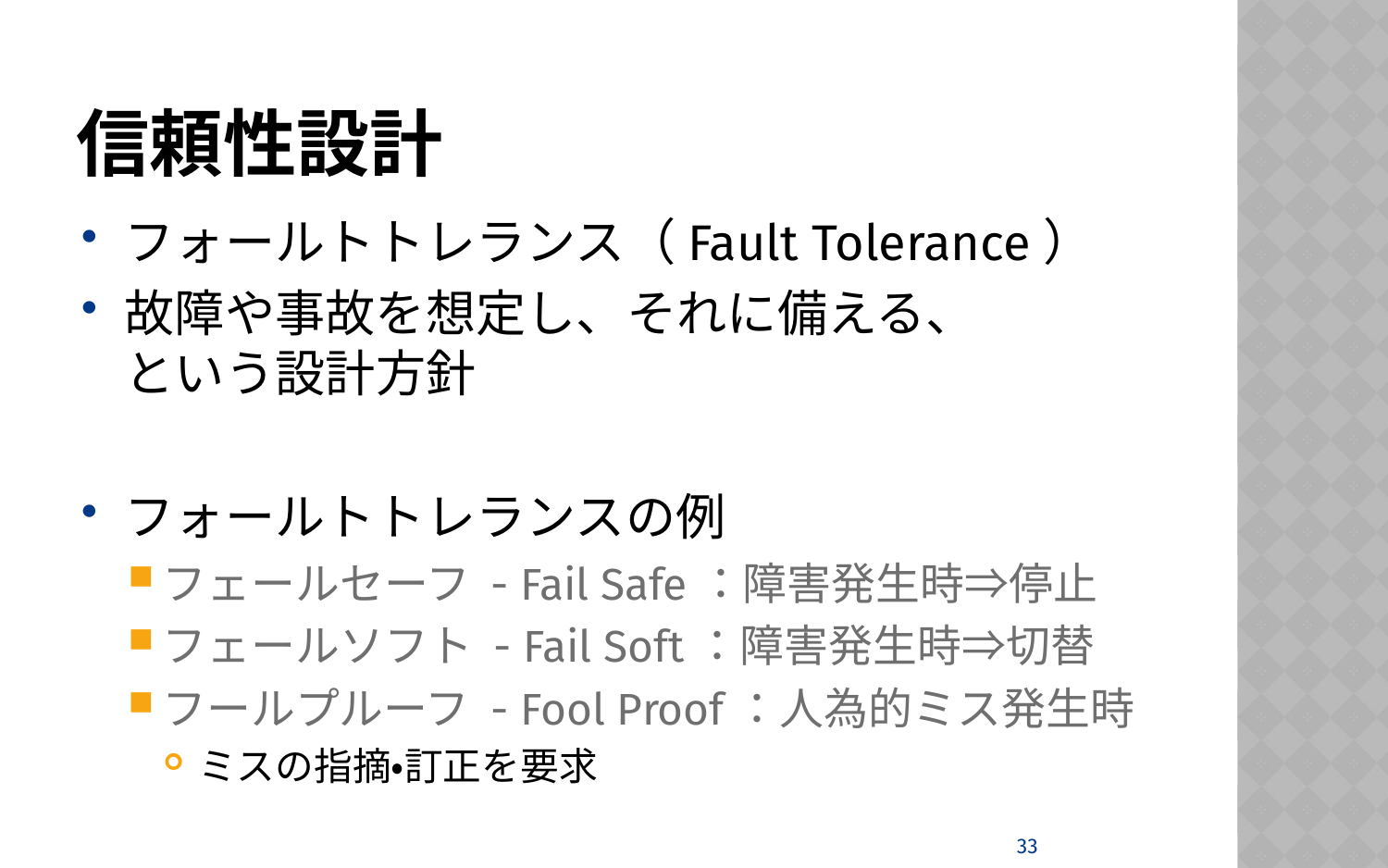

# 信頼性設計
フォールトトレランス（Fault Tolerance）
故障や事故を想定し、それに備える、
という設計方針

フォールトトレランスの例
フェールセーフ - Fail Safe：障害発生時⇒停止
フェールソフト - Fail Soft：障害発生時⇒切替
フールプルーフ - Fool Proof：人為的ミス発生時
ミスの指摘・訂正を要求
33